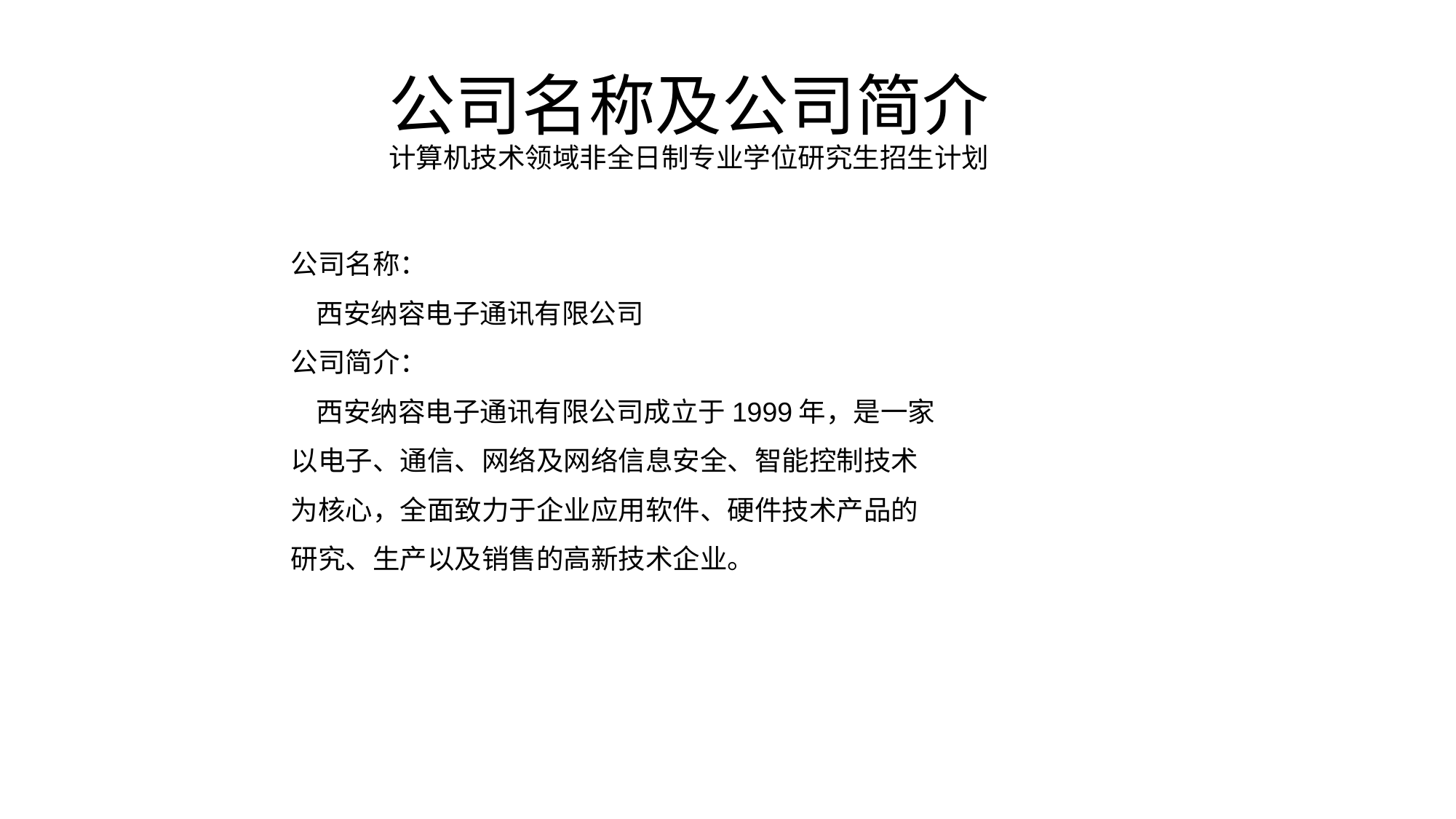

# 公司名称及公司简介 计算机技术领域非全日制专业学位研究生招生计划
公司名称：
   西安纳容电子通讯有限公司
公司简介：
   西安纳容电子通讯有限公司成立于1999年，是一家以电子、通信、网络及网络信息安全、智能控制技术为核心，全面致力于企业应用软件、硬件技术产品的研究、生产以及销售的高新技术企业。